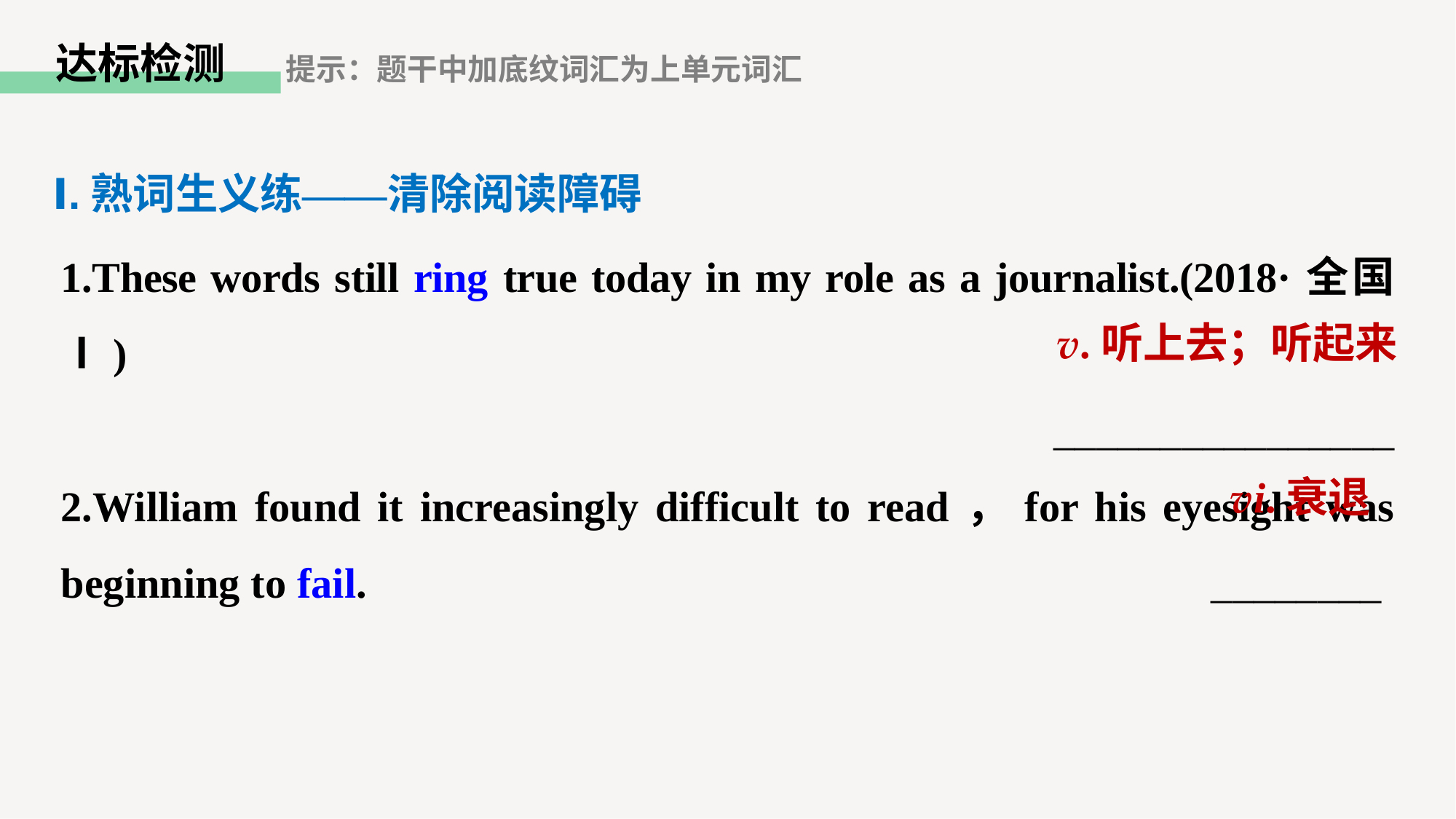

达标检测
提示：题干中加底纹词汇为上单元词汇

Ⅰ.熟词生义练——清除阅读障碍
1.These words still ring true today in my role as a journalist.(2018·全国Ⅰ)
________________
2.William found it increasingly difficult to read，for his eyesight was beginning to fail.                                                                                ________
 v.听上去；听起来
vi.衰退